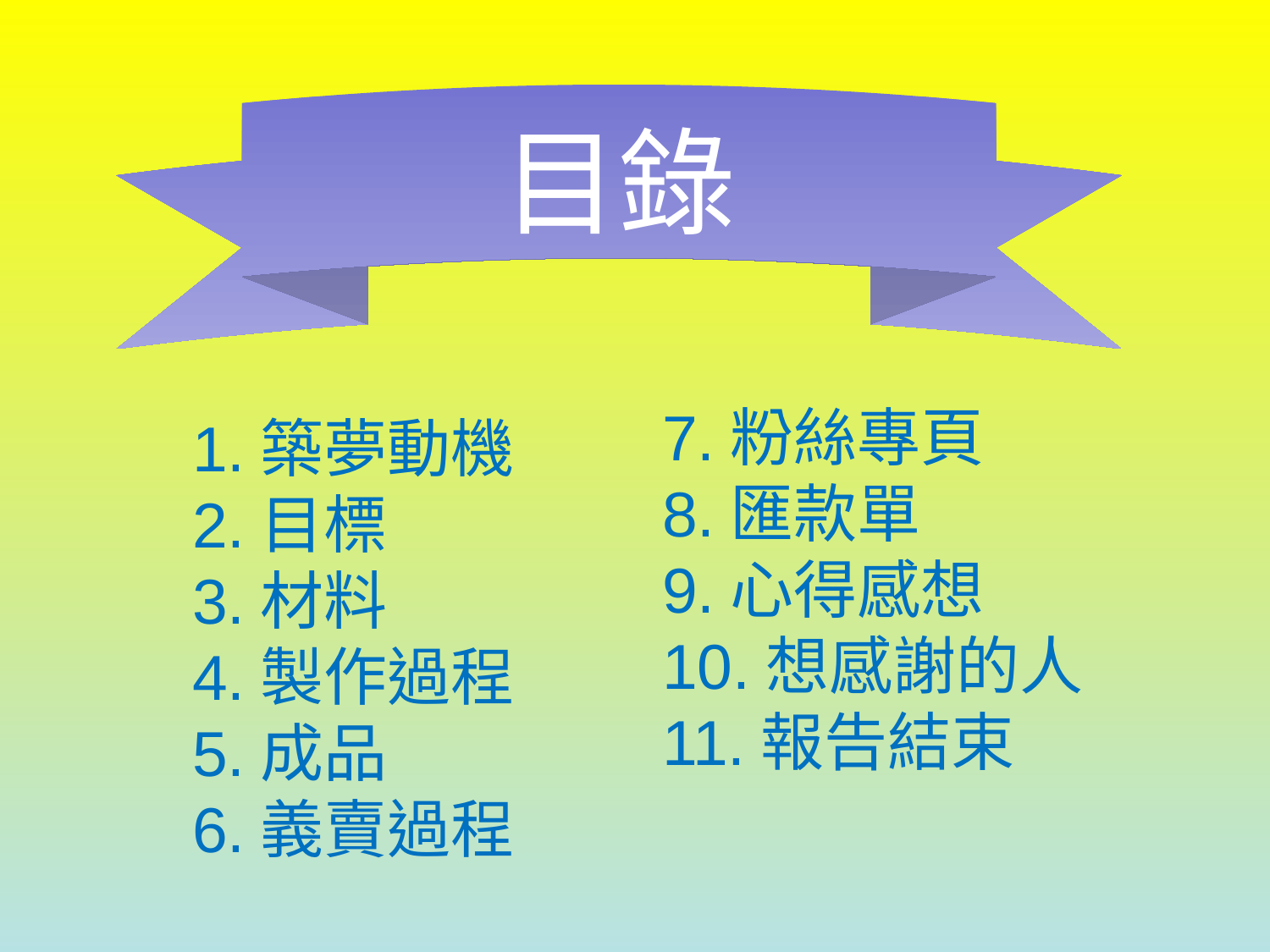

目錄
7.粉絲專頁
8.匯款單
9.心得感想
10.想感謝的人
11.報告結束

1.築夢動機
2.目標
3.材料
4.製作過程
5.成品
6.義賣過程